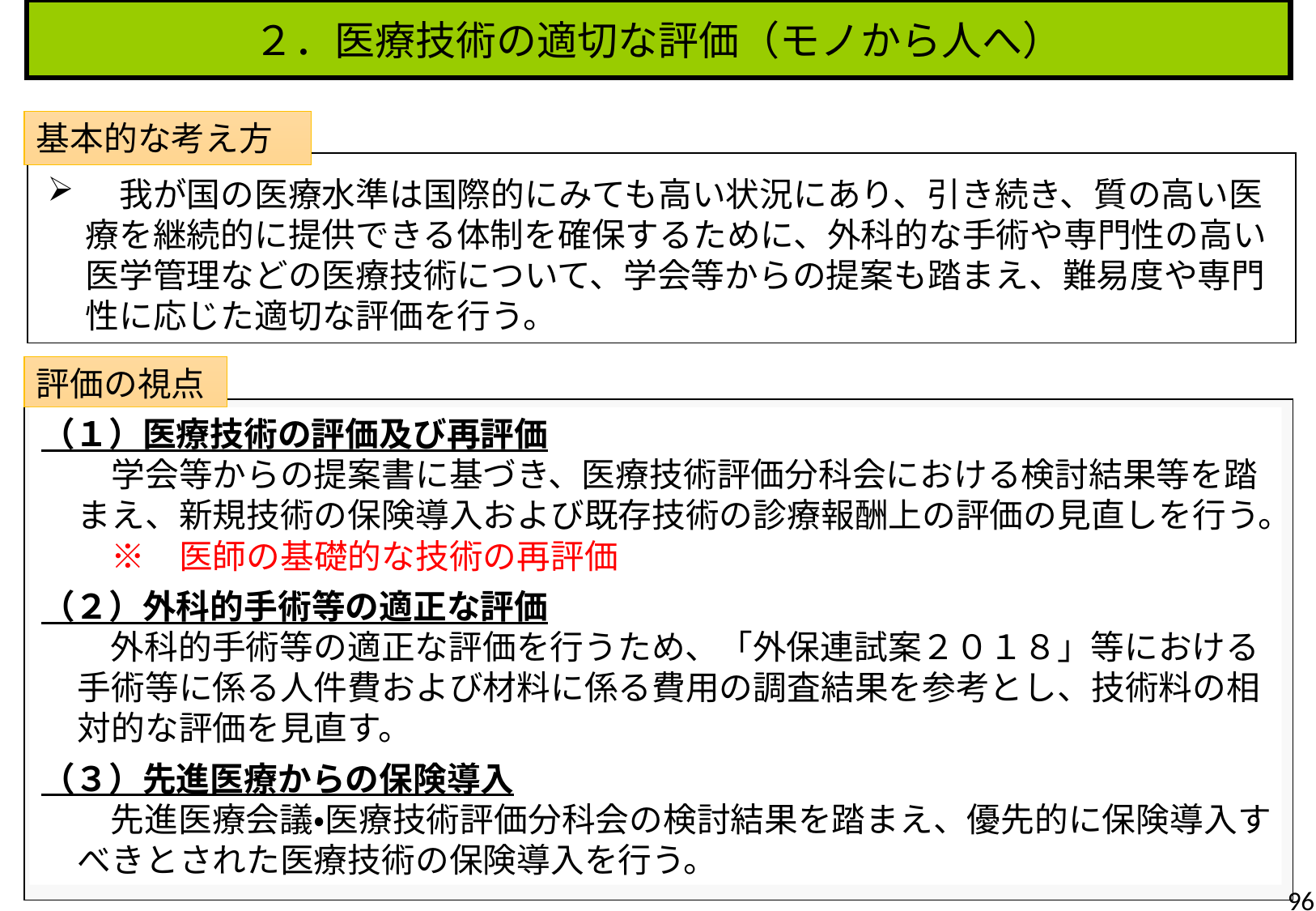

２．医療技術の適切な評価（モノから人へ）
基本的な考え方

　我が国の医療水準は国際的にみても高い状況にあり、引き続き、質の高い医療を継続的に提供できる体制を確保するために、外科的な手術や専門性の高い医学管理などの医療技術について、学会等からの提案も踏まえ、難易度や専門性に応じた適切な評価を行う。
評価の視点

（１）医療技術の評価及び再評価
　学会等からの提案書に基づき、医療技術評価分科会における検討結果等を踏まえ、新規技術の保険導入および既存技術の診療報酬上の評価の見直しを行う。
　※　医師の基礎的な技術の再評価

（２）外科的手術等の適正な評価
　外科的手術等の適正な評価を行うため、「外保連試案２０１８」等における手術等に係る人件費および材料に係る費用の調査結果を参考とし、技術料の相対的な評価を見直す。

（３）先進医療からの保険導入
　先進医療会議・医療技術評価分科会の検討結果を踏まえ、優先的に保険導入すべきとされた医療技術の保険導入を行う。
96